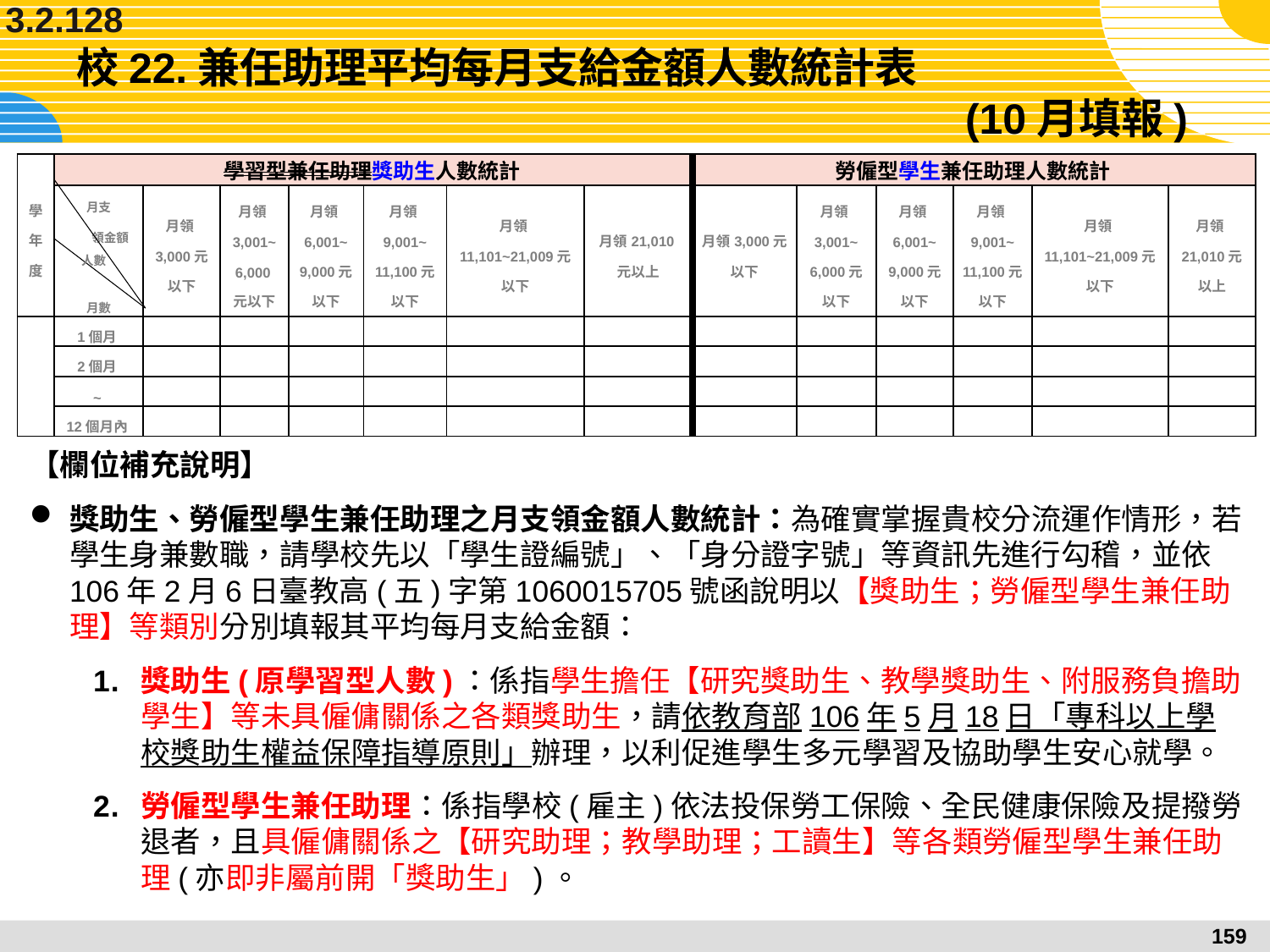

3.2.128
# 校22.兼任助理平均每月支給金額人數統計表							    		(10月填報)
| 學年度 | 學習型兼任助理獎助生人數統計 |  |  |  |  |  |  | 勞僱型學生兼任助理人數統計 |  |  |  |  |  |
| --- | --- | --- | --- | --- | --- | --- | --- | --- | --- | --- | --- | --- | --- |
|  | 月支 領金額 月數 | 月領3,000元以下 | 月領3,001~ 6,000元以下 | 月領6,001~ 9,000元以下 | 月領9,001~ 11,100元以下 | 月領11,101~21,009元以下 | 月領21,010元以上 | 月領3,000元以下 | 月領3,001~ 6,000元以下 | 月領6,001~ 9,000元以下 | 月領9,001~ 11,100元以下 | 月領11,101~21,009元以下 | 月領21,010元以上 |
|  | 1個月 |  |  |  |  |  |  |  |  |  |  |  |  |
|  | 2個月 |  |  |  |  |  |  |  |  |  |  |  |  |
|  | ~ |  |  |  |  |  |  |  |  |  |  |  |  |
|  | 12個月內 |  |  |  |  |  |  |  |  |  |  |  |  |
人數
【欄位補充說明】
獎助生、勞僱型學生兼任助理之月支領金額人數統計：為確實掌握貴校分流運作情形，若學生身兼數職，請學校先以「學生證編號」、「身分證字號」等資訊先進行勾稽，並依106年2月6日臺教高(五)字第1060015705號函說明以【獎助生；勞僱型學生兼任助理】等類別分別填報其平均每月支給金額：
獎助生(原學習型人數)：係指學生擔任【研究獎助生、教學獎助生、附服務負擔助學生】等未具僱傭關係之各類獎助生，請依教育部106年5月18日「專科以上學校獎助生權益保障指導原則」辦理，以利促進學生多元學習及協助學生安心就學。
勞僱型學生兼任助理：係指學校(雇主)依法投保勞工保險、全民健康保險及提撥勞退者，且具僱傭關係之【研究助理；教學助理；工讀生】等各類勞僱型學生兼任助理(亦即非屬前開「獎助生」)。